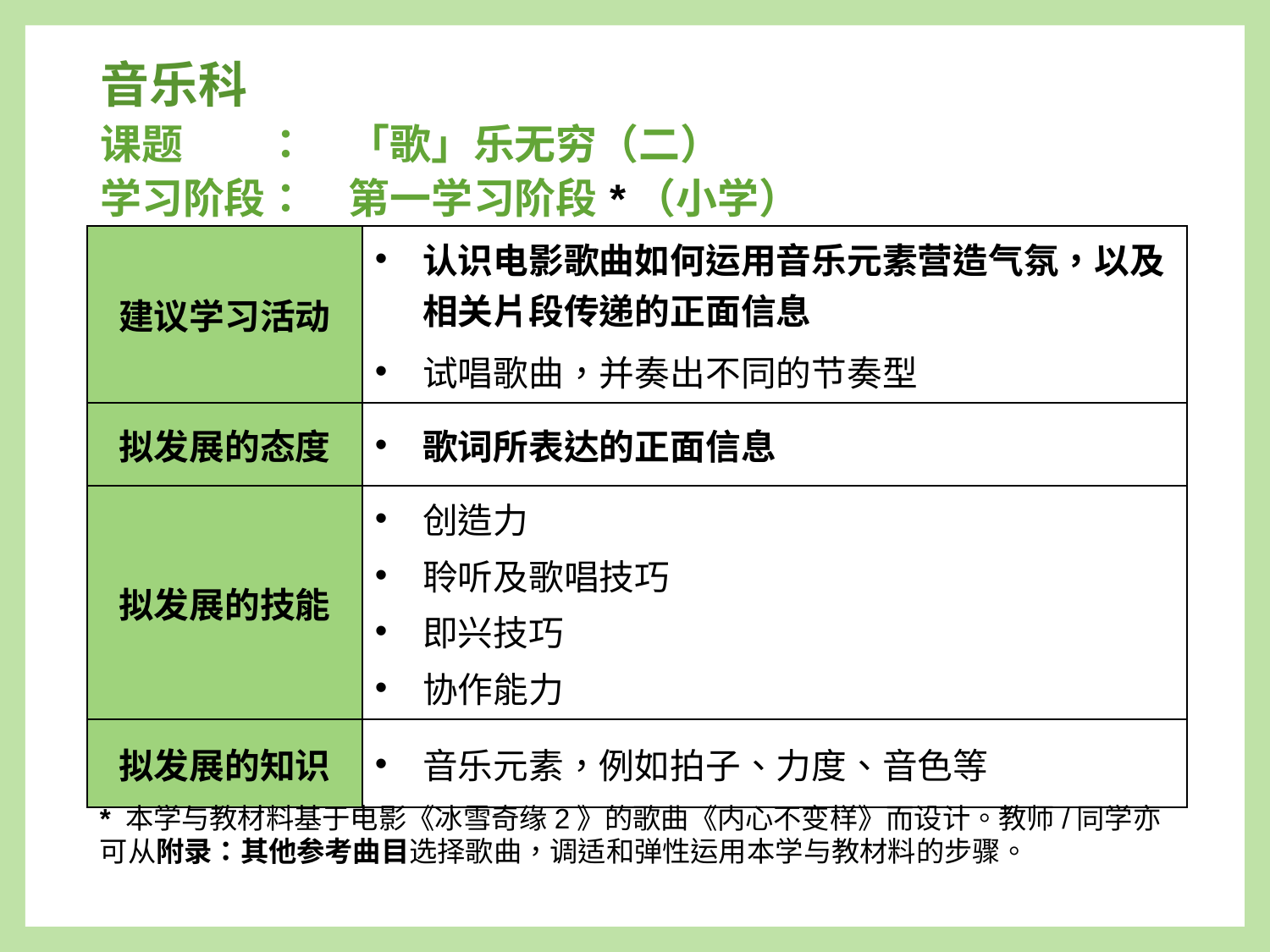

音乐科
# 课题　　：　「歌」乐无穷（二） 学习阶段：　第一学习阶段*（小学）
| 建议学习活动 | 认识电影歌曲如何运用音乐元素营造气氛，以及相关片段传递的正面信息 试唱歌曲，并奏出不同的节奏型 |
| --- | --- |
| 拟发展的态度 | 歌词所表达的正面信息 |
| 拟发展的技能 | 创造力 聆听及歌唱技巧 即兴技巧 协作能力 |
| 拟发展的知识 | 音乐元素，例如拍子、力度、音色等 |
* 本学与教材料基于电影《冰雪奇缘2》的歌曲《内心不变样》而设计。教师/同学亦可从附录：其他参考曲目选择歌曲，调适和弹性运用本学与教材料的步骤。